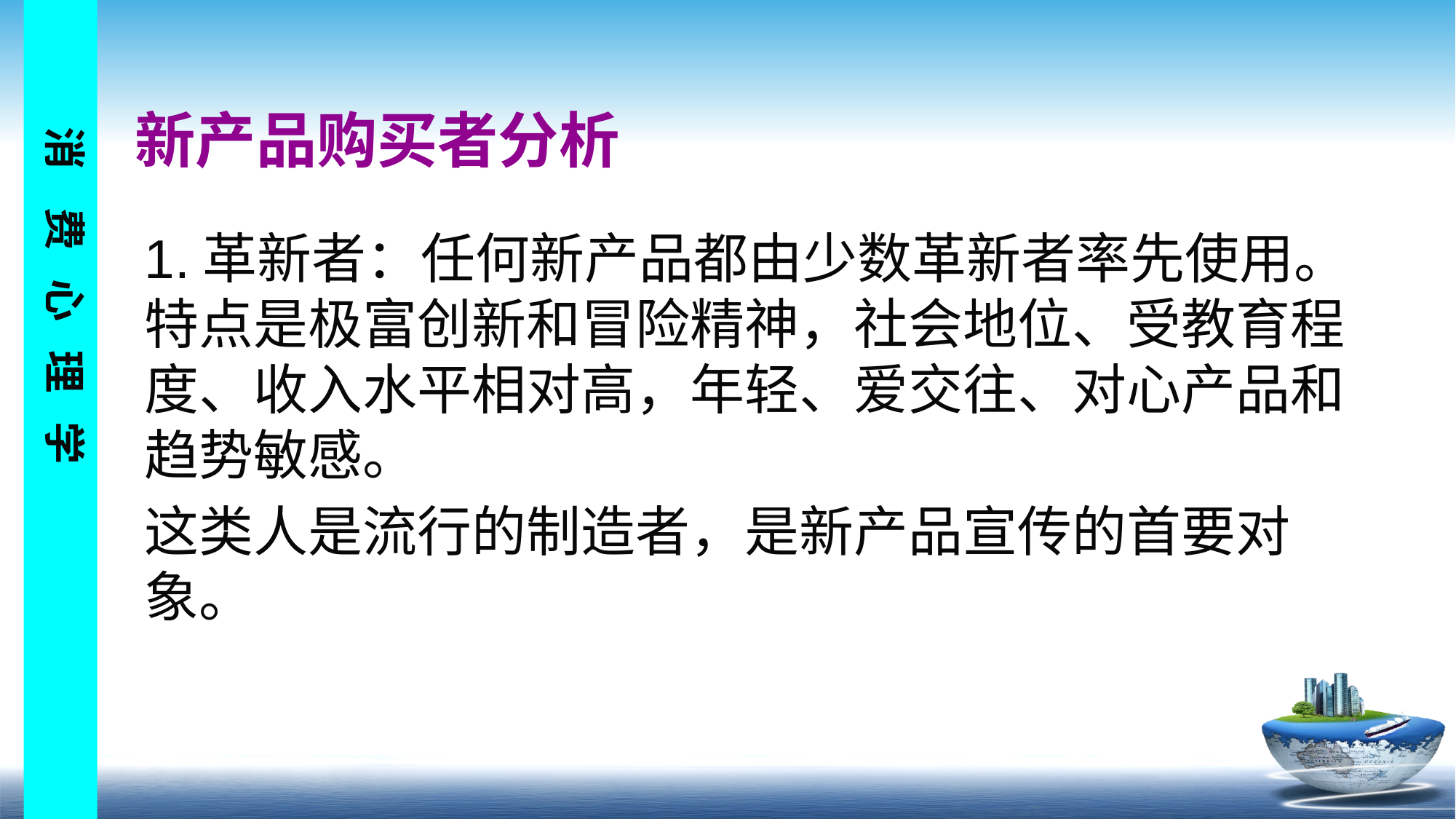

新产品购买者分析
1.革新者：任何新产品都由少数革新者率先使用。特点是极富创新和冒险精神，社会地位、受教育程度、收入水平相对高，年轻、爱交往、对心产品和趋势敏感。
这类人是流行的制造者，是新产品宣传的首要对象。